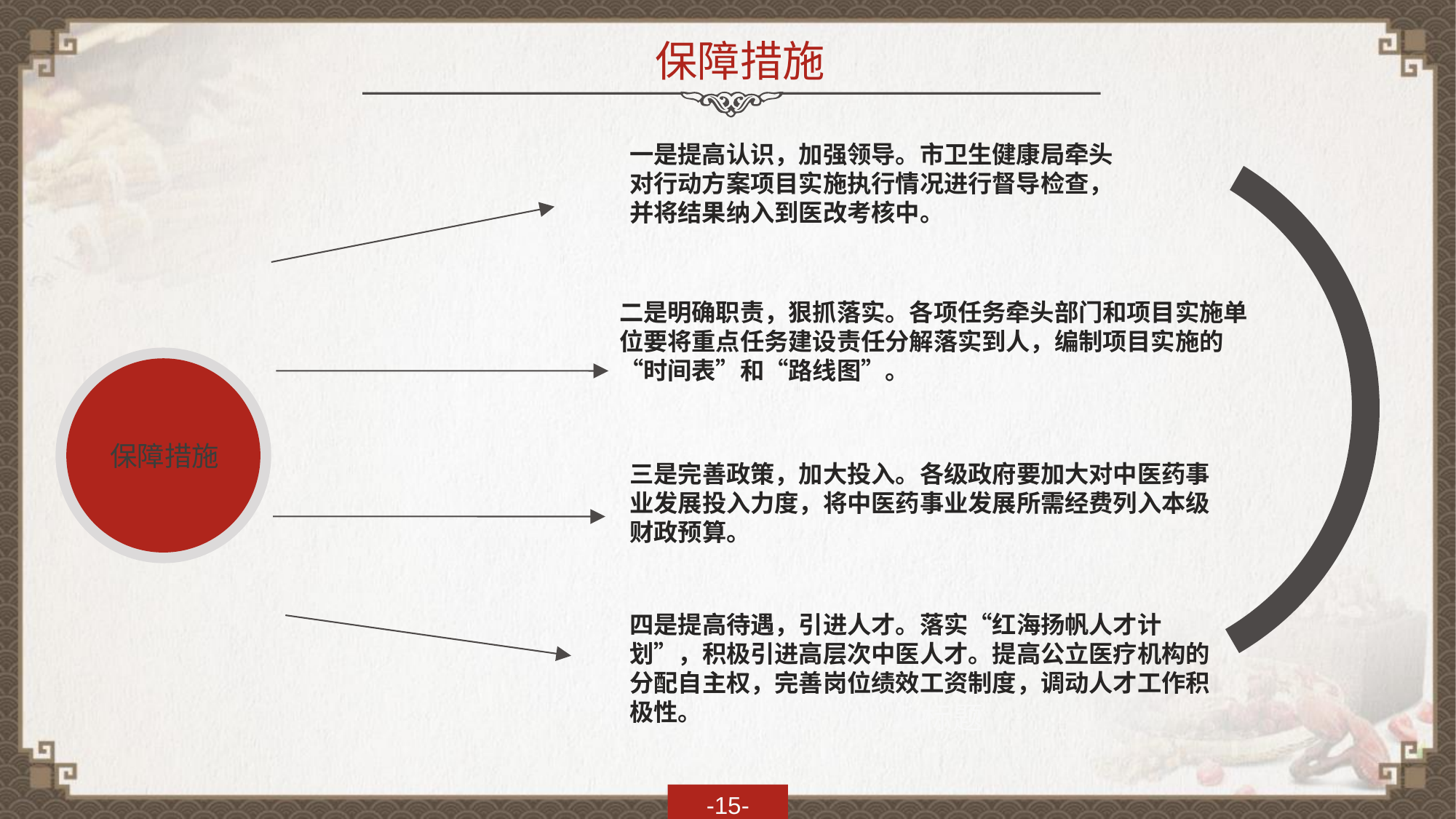

保障措施

一是提高认识，加强领导。市卫生健康局牵头对行动方案项目实施执行情况进行督导检查，并将结果纳入到医改考核中。

二是明确职责，狠抓落实。各项任务牵头部门和项目实施单位要将重点任务建设责任分解落实到人，编制项目实施的“时间表”和“路线图”。
添加
标题

保障措施
三是完善政策，加大投入。各级政府要加大对中医药事业发展投入力度，将中医药事业发展所需经费列入本级财政预算。

四是提高待遇，引进人才。落实“红海扬帆人才计划”，积极引进高层次中医人才。提高公立医疗机构的分配自主权，完善岗位绩效工资制度，调动人才工作积极性。
添加
标题